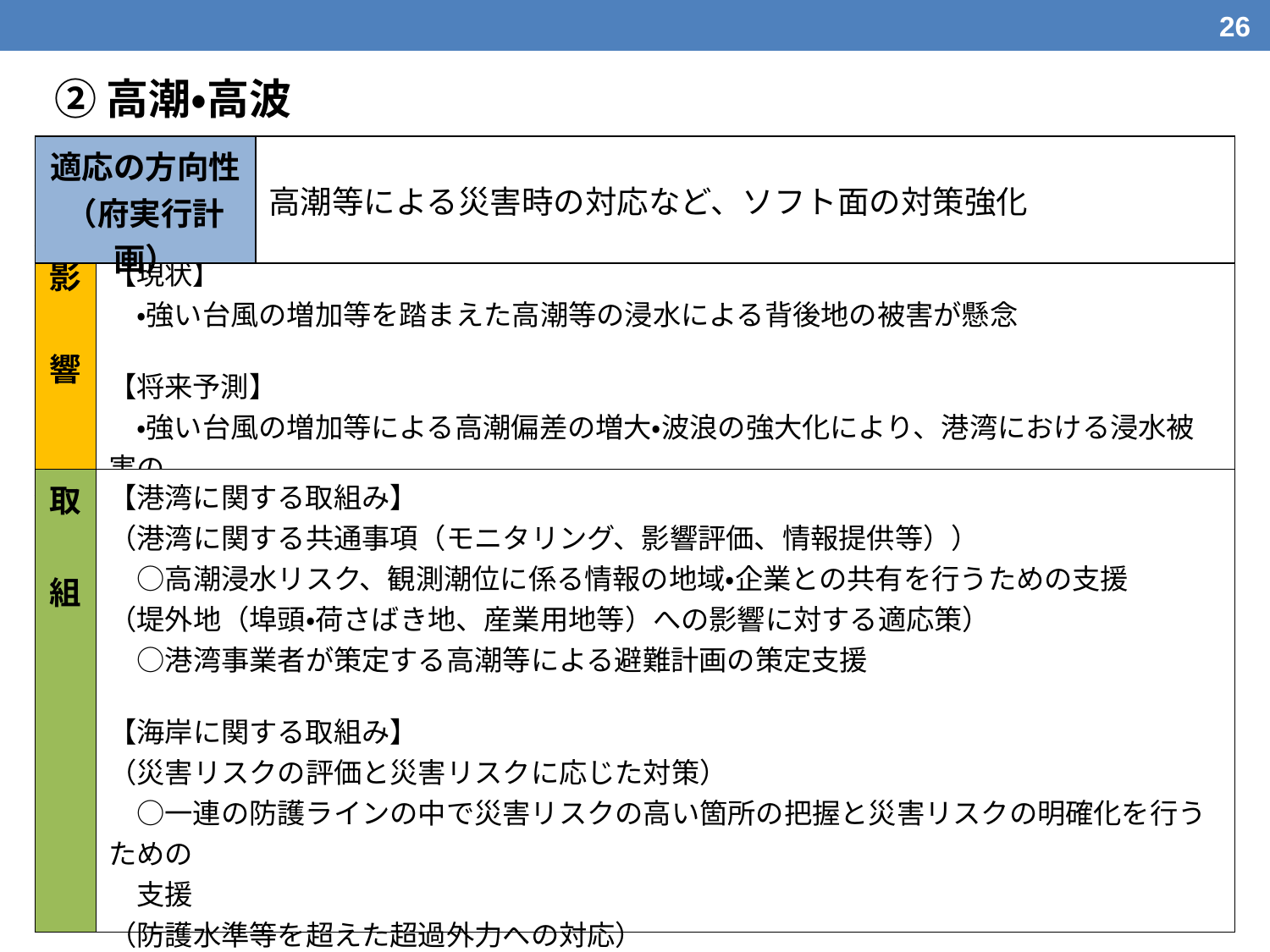

26
　② 高潮・高波
| 適応の方向性 （府実行計画） | 高潮等による災害時の対応など、ソフト面の対策強化 |
| --- | --- |
| 影　響 | 【現状】 　・強い台風の増加等を踏まえた高潮等の浸水による背後地の被害が懸念 【将来予測】　　　　　　　　　　　　　　　　　　　　　　　　　　　　　　 　・強い台風の増加等による高潮偏差の増大・波浪の強大化により、港湾における浸水被害の 　拡大や、浸水した場合、荷役効率の低下等による臨海部産業や物流機能の低下が懸念 |
| --- | --- |
| 取　組 | 【港湾に関する取組み】 （港湾に関する共通事項（モニタリング、影響評価、情報提供等）） 　○高潮浸水リスク、観測潮位に係る情報の地域・企業との共有を行うための支援 （堤外地（埠頭・荷さばき地、産業用地等）への影響に対する適応策） 　○港湾事業者が策定する高潮等による避難計画の策定支援 【海岸に関する取組み】 （災害リスクの評価と災害リスクに応じた対策） 　○一連の防護ラインの中で災害リスクの高い箇所の把握と災害リスクの明確化を行うための 　支援 （防護水準等を超えた超過外力への対応） 　○高潮等に対する適切な避難のための迅速な情報伝達等のソフト面の対策の推進 |
| --- | --- |